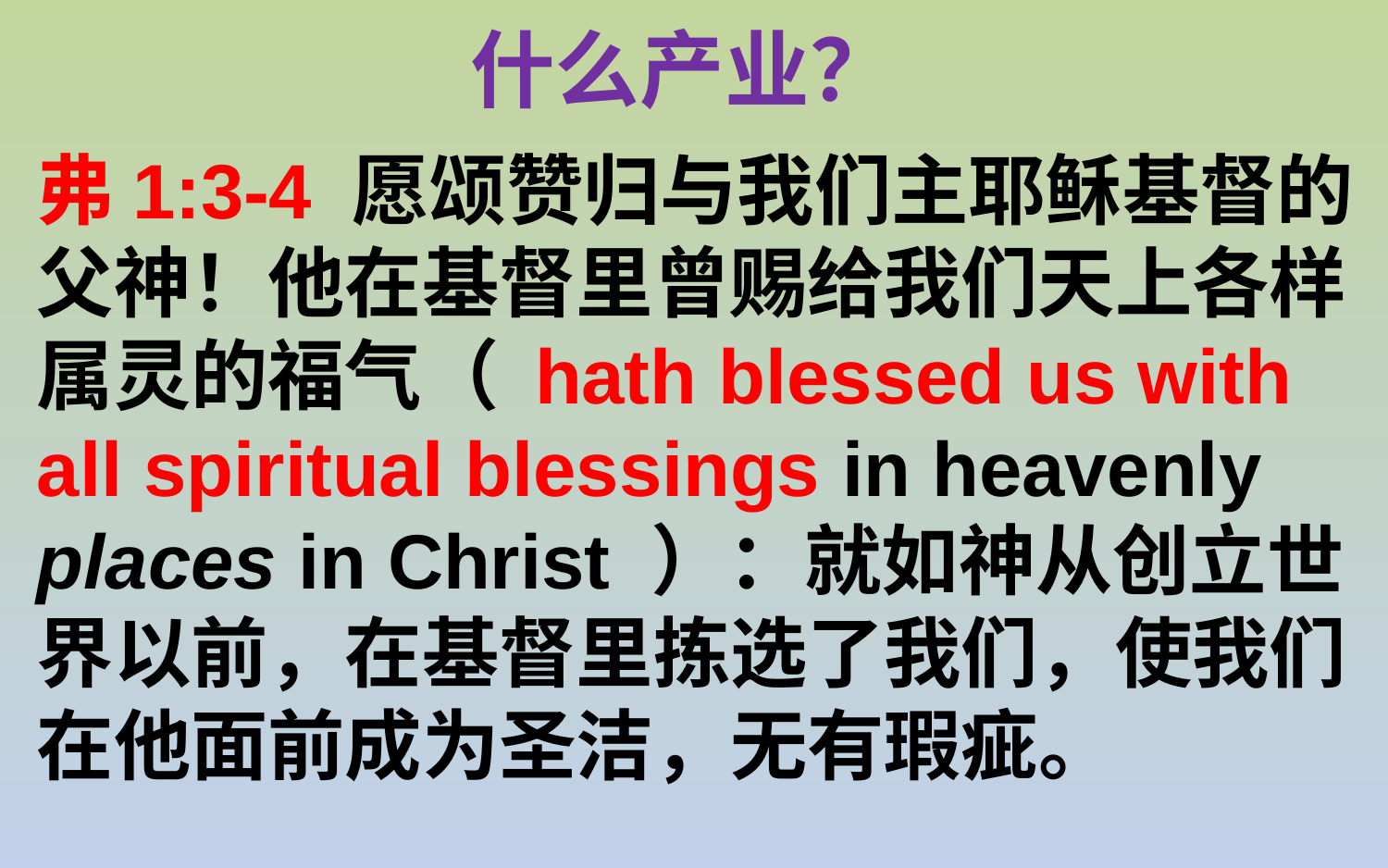

什么产业？
弗1:3-4 愿颂赞归与我们主耶稣基督的父神！他在基督里曾赐给我们天上各样属灵的福气（ hath blessed us with all spiritual blessings in heavenly places in Christ ）：就如神从创立世界以前，在基督里拣选了我们，使我们在他面前成为圣洁，无有瑕疵。